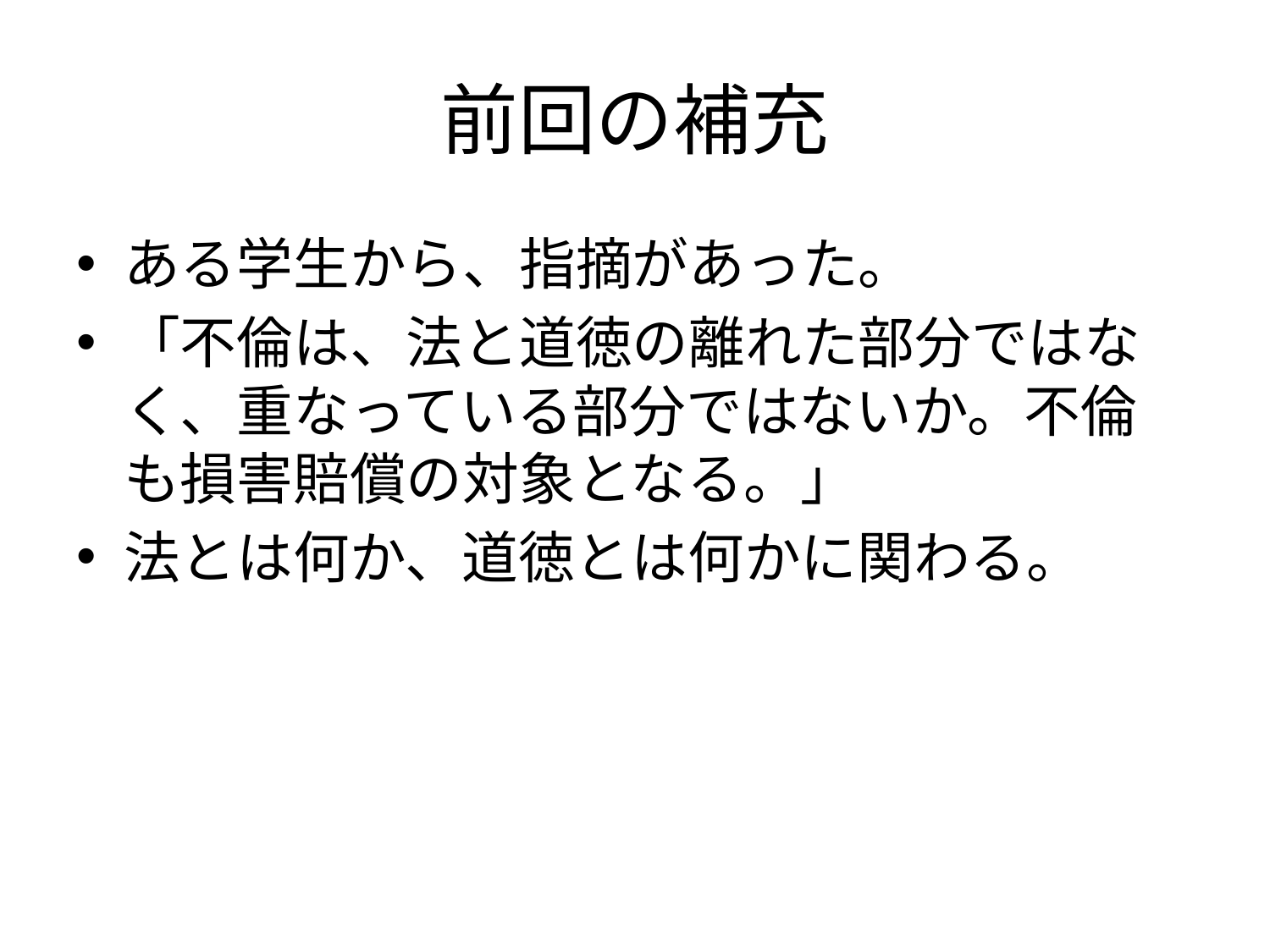

# 前回の補充
ある学生から、指摘があった。
「不倫は、法と道徳の離れた部分ではなく、重なっている部分ではないか。不倫も損害賠償の対象となる。」
法とは何か、道徳とは何かに関わる。